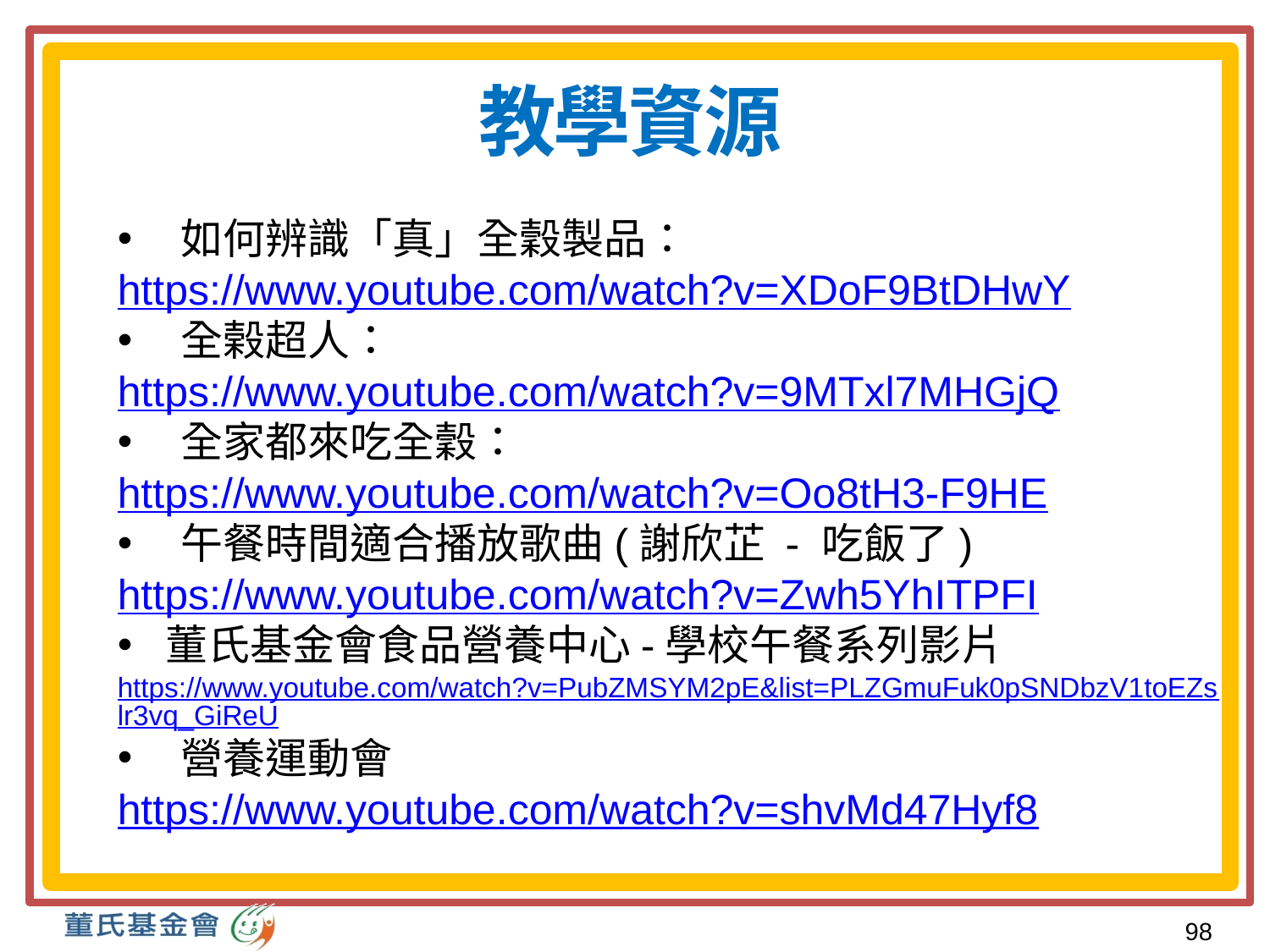

教學資源
如何辨識「真」全穀製品：
https://www.youtube.com/watch?v=XDoF9BtDHwY
全榖超人：
https://www.youtube.com/watch?v=9MTxl7MHGjQ
全家都來吃全穀：
https://www.youtube.com/watch?v=Oo8tH3-F9HE
午餐時間適合播放歌曲(謝欣芷 - 吃飯了)
https://www.youtube.com/watch?v=Zwh5YhITPFI
董氏基金會食品營養中心-學校午餐系列影片
https://www.youtube.com/watch?v=PubZMSYM2pE&list=PLZGmuFuk0pSNDbzV1toEZslr3vq_GiReU
營養運動會
https://www.youtube.com/watch?v=shvMd47Hyf8
98